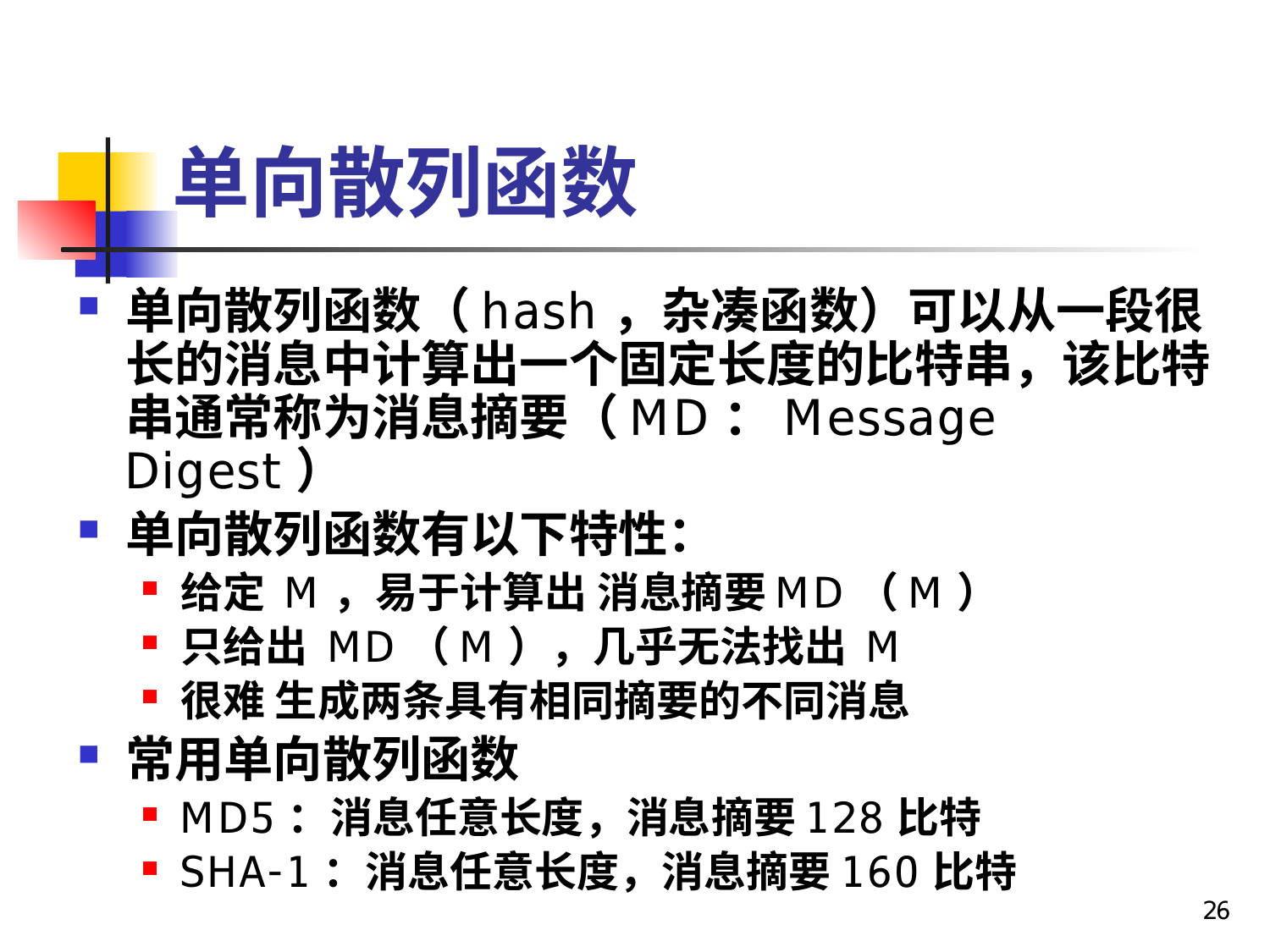

单向散列函数
单向散列函数（hash，杂凑函数）可以从一段很长的消息中计算出一个固定长度的比特串，该比特串通常称为消息摘要（MD：Message Digest）
单向散列函数有以下特性：
给定 M，易于计算出 消息摘要MD（M）
只给出 MD（M），几乎无法找出 M
很难 生成两条具有相同摘要的不同消息
常用单向散列函数
MD5：消息任意长度，消息摘要128比特
SHA-1：消息任意长度，消息摘要160比特
26